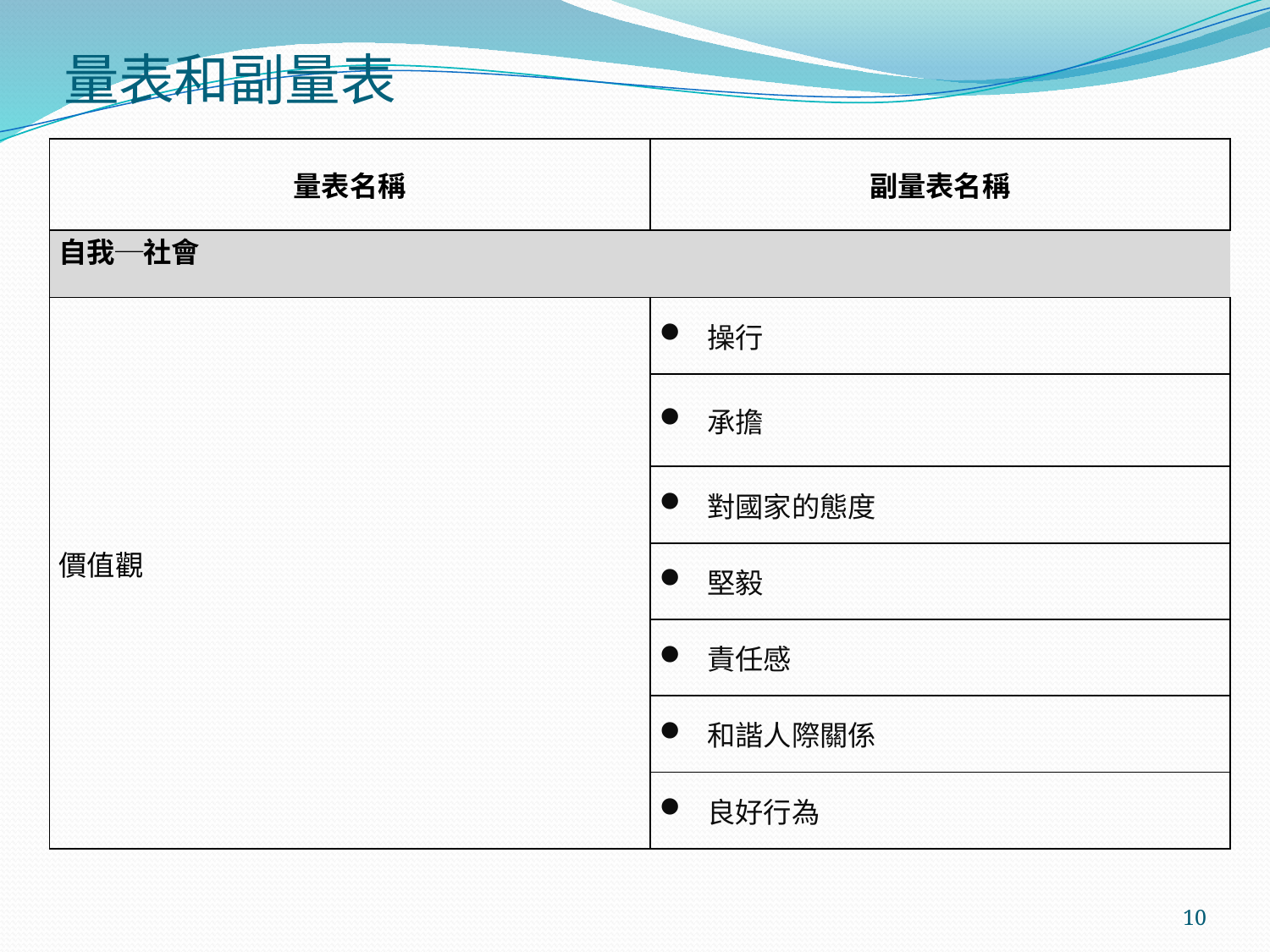

# 量表和副量表
| 量表名稱 | 副量表名稱 |
| --- | --- |
| 自我─社會 |  |
|  | 操行 |
|  | 承擔 |
|  | 對國家的態度 |
| 價值觀 | 堅毅 |
|  | 責任感 |
|  | 和諧人際關係 |
|  | 良好行為 |
10